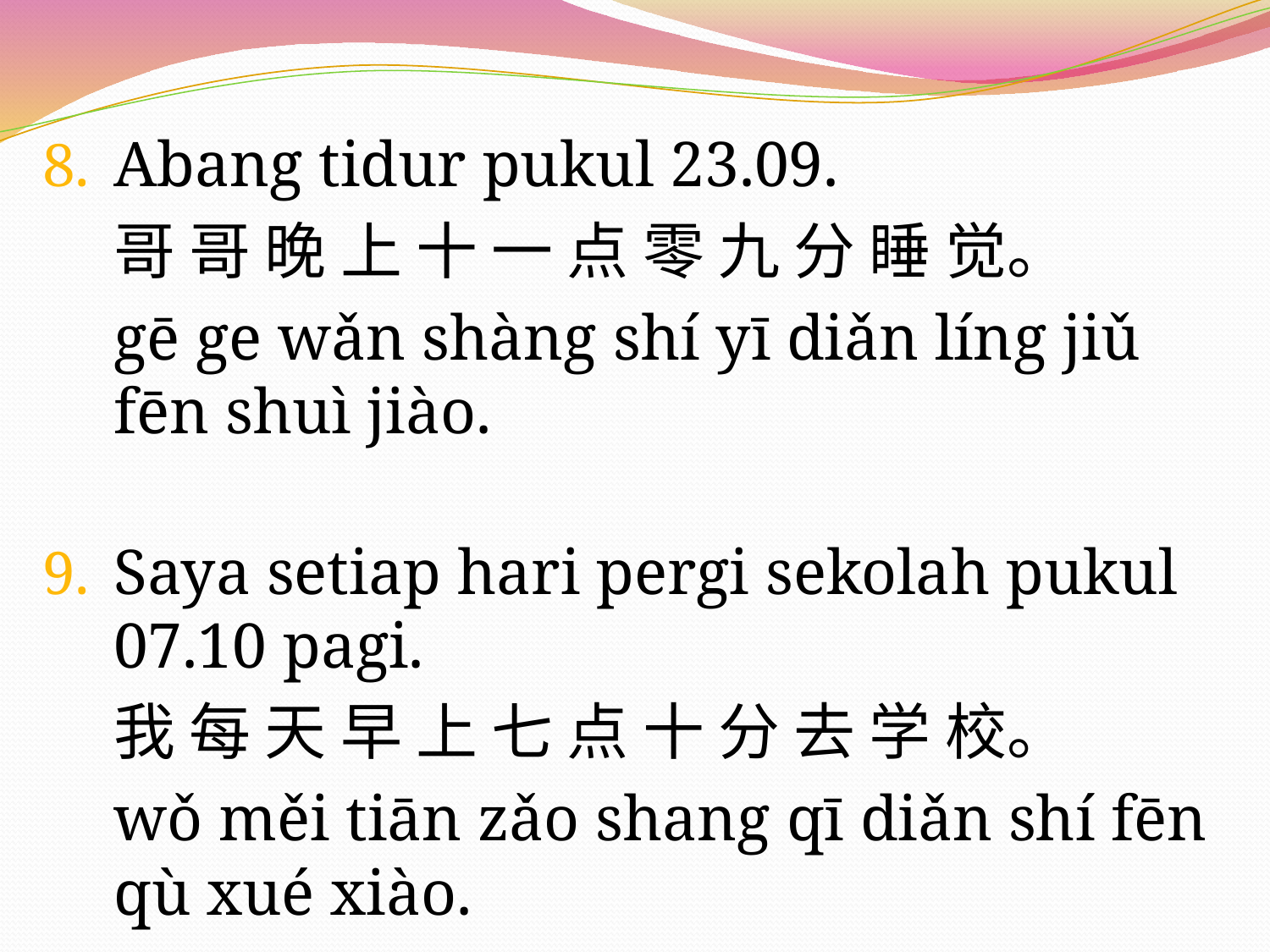

Abang tidur pukul 23.09.
	哥 哥 晚 上 十 一 点 零 九 分 睡 觉。
	gē ge wǎn shàng shí yī diǎn líng jiǔ fēn shuì jiào.

Saya setiap hari pergi sekolah pukul 07.10 pagi.
	我 每 天 早 上 七 点 十 分 去 学 校。
	wǒ měi tiān zǎo shang qī diǎn shí fēn qù xué xiào.